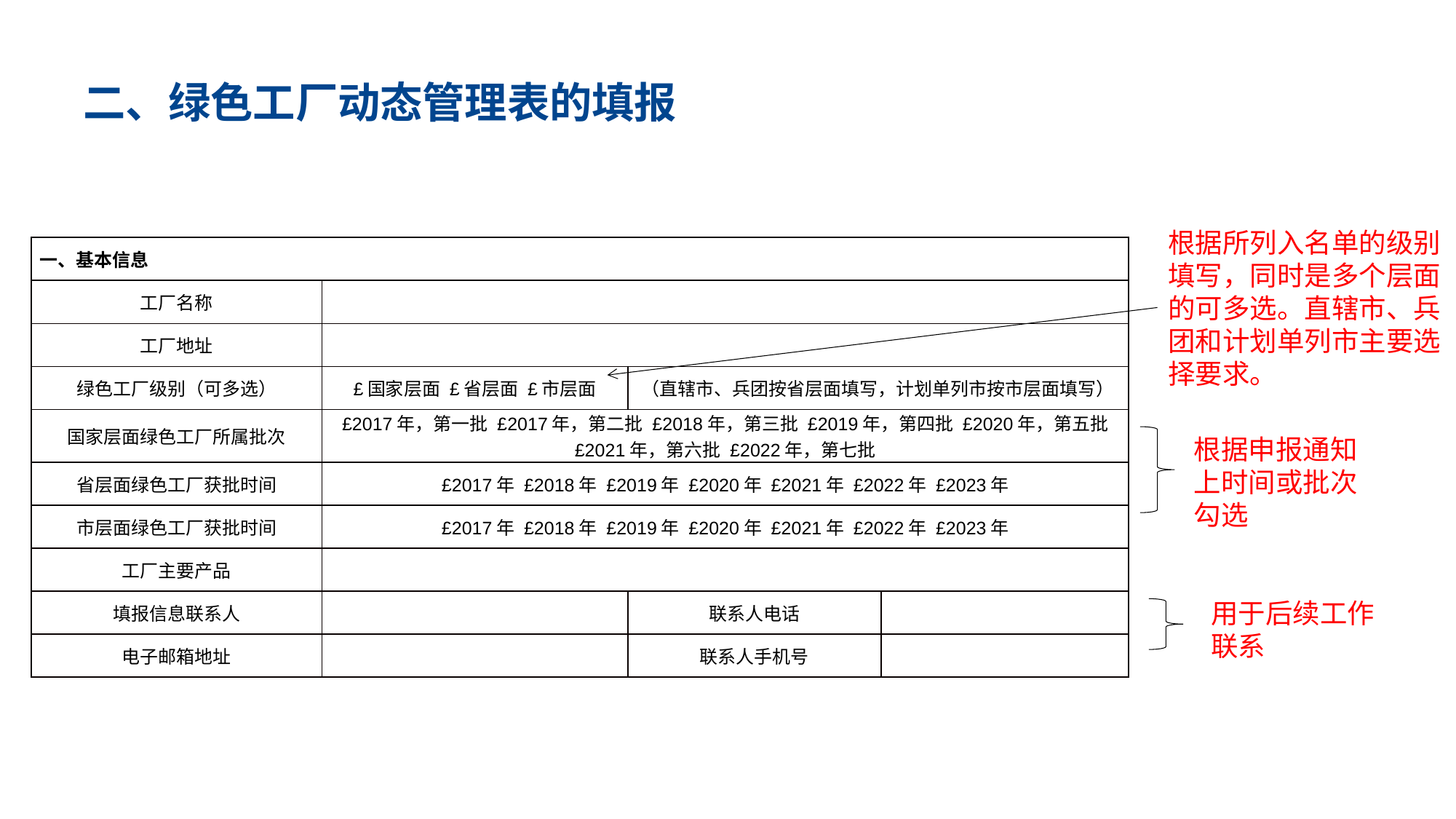

# 二、绿色工厂动态管理表的填报
根据所列入名单的级别填写，同时是多个层面的可多选。直辖市、兵团和计划单列市主要选择要求。
| 一、基本信息 |  |  |  |
| --- | --- | --- | --- |
| 工厂名称 |  |  |  |
| 工厂地址 |  |  |  |
| 绿色工厂级别（可多选） | £国家层面 £省层面 £市层面 | （直辖市、兵团按省层面填写，计划单列市按市层面填写） |  |
| 国家层面绿色工厂所属批次 | £2017年，第一批 £2017年，第二批 £2018年，第三批 £2019年，第四批 £2020年，第五批 £2021年，第六批 £2022年，第七批 |  |  |
| 省层面绿色工厂获批时间 | £2017年 £2018年 £2019年 £2020年 £2021年 £2022年 £2023年 |  |  |
| 市层面绿色工厂获批时间 | £2017年 £2018年 £2019年 £2020年 £2021年 £2022年 £2023年 |  |  |
| 工厂主要产品 |  |  |  |
| 填报信息联系人 |  | 联系人电话 |  |
| 电子邮箱地址 |  | 联系人手机号 |  |

根据申报通知上时间或批次勾选
用于后续工作联系